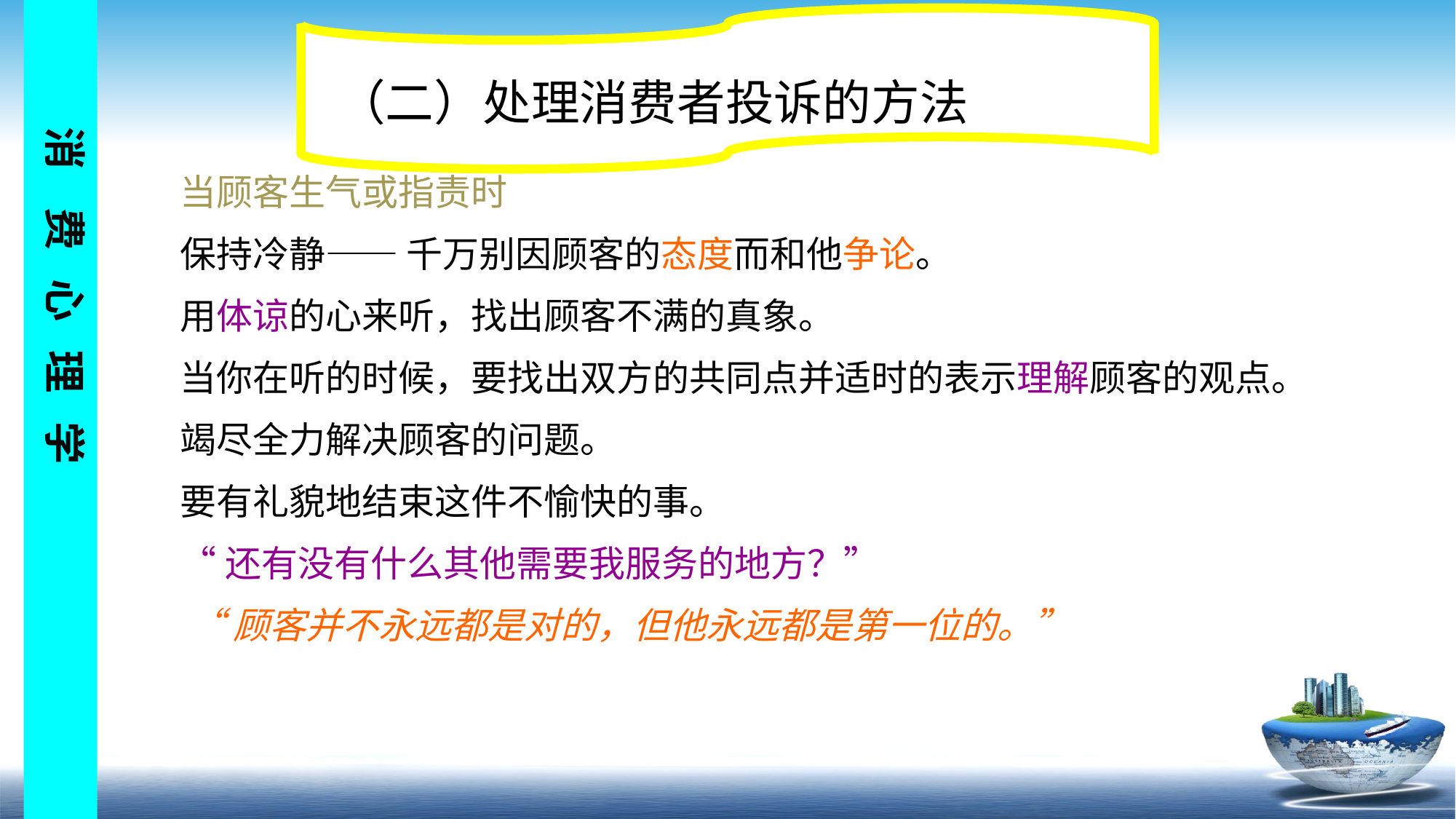

（二）处理消费者投诉的方法

当顾客生气或指责时
保持冷静—— 千万别因顾客的态度而和他争论。
用体谅的心来听，找出顾客不满的真象。
当你在听的时候，要找出双方的共同点并适时的表示理解顾客的观点。
竭尽全力解决顾客的问题。
要有礼貌地结束这件不愉快的事。
“还有没有什么其他需要我服务的地方？”
 “顾客并不永远都是对的，但他永远都是第一位的。”